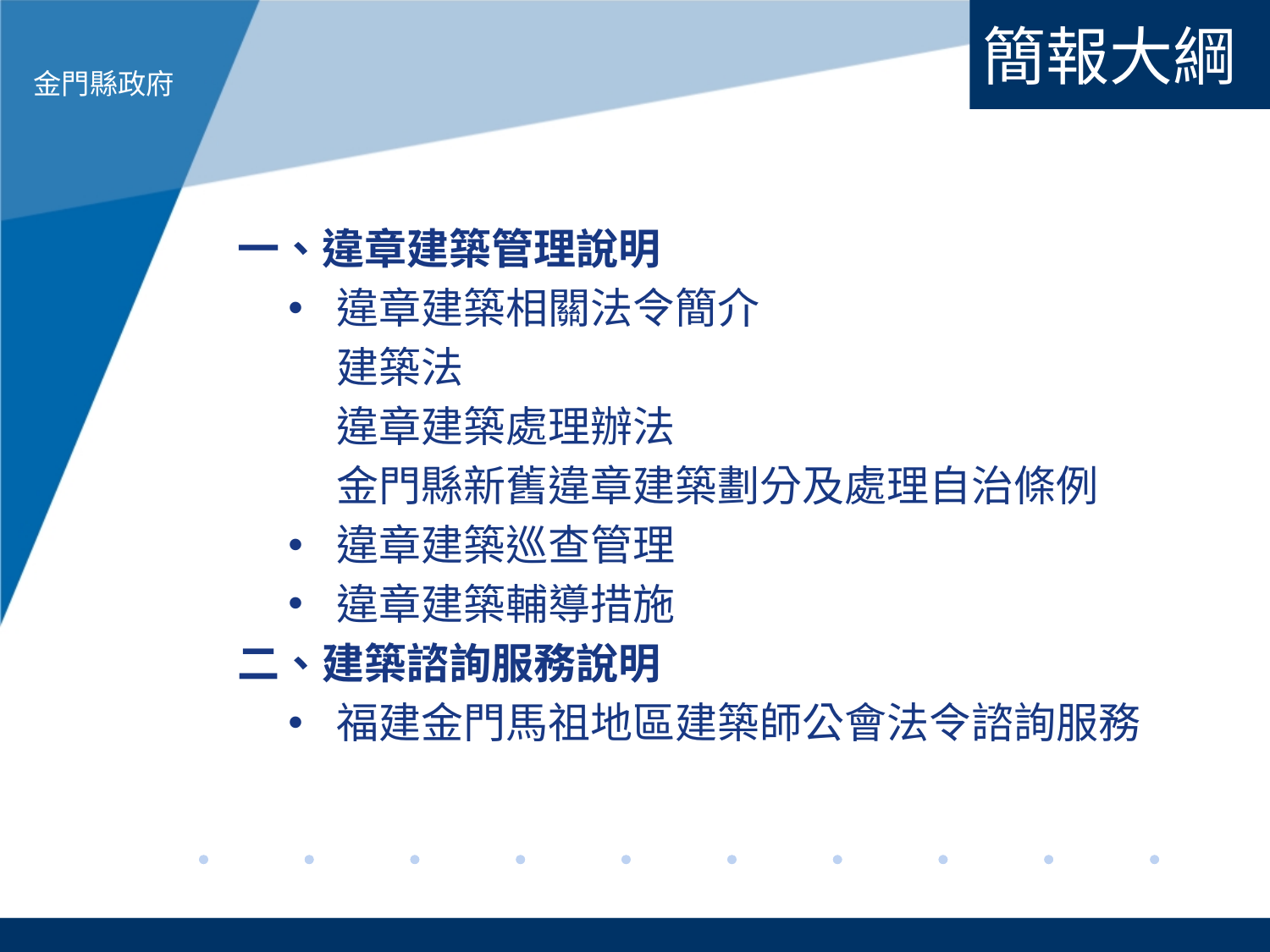

簡報大綱
一、違章建築管理說明
違章建築相關法令簡介
    建築法
    違章建築處理辦法
    金門縣新舊違章建築劃分及處理自治條例
違章建築巡查管理
違章建築輔導措施
二、建築諮詢服務說明
福建金門馬祖地區建築師公會法令諮詢服務